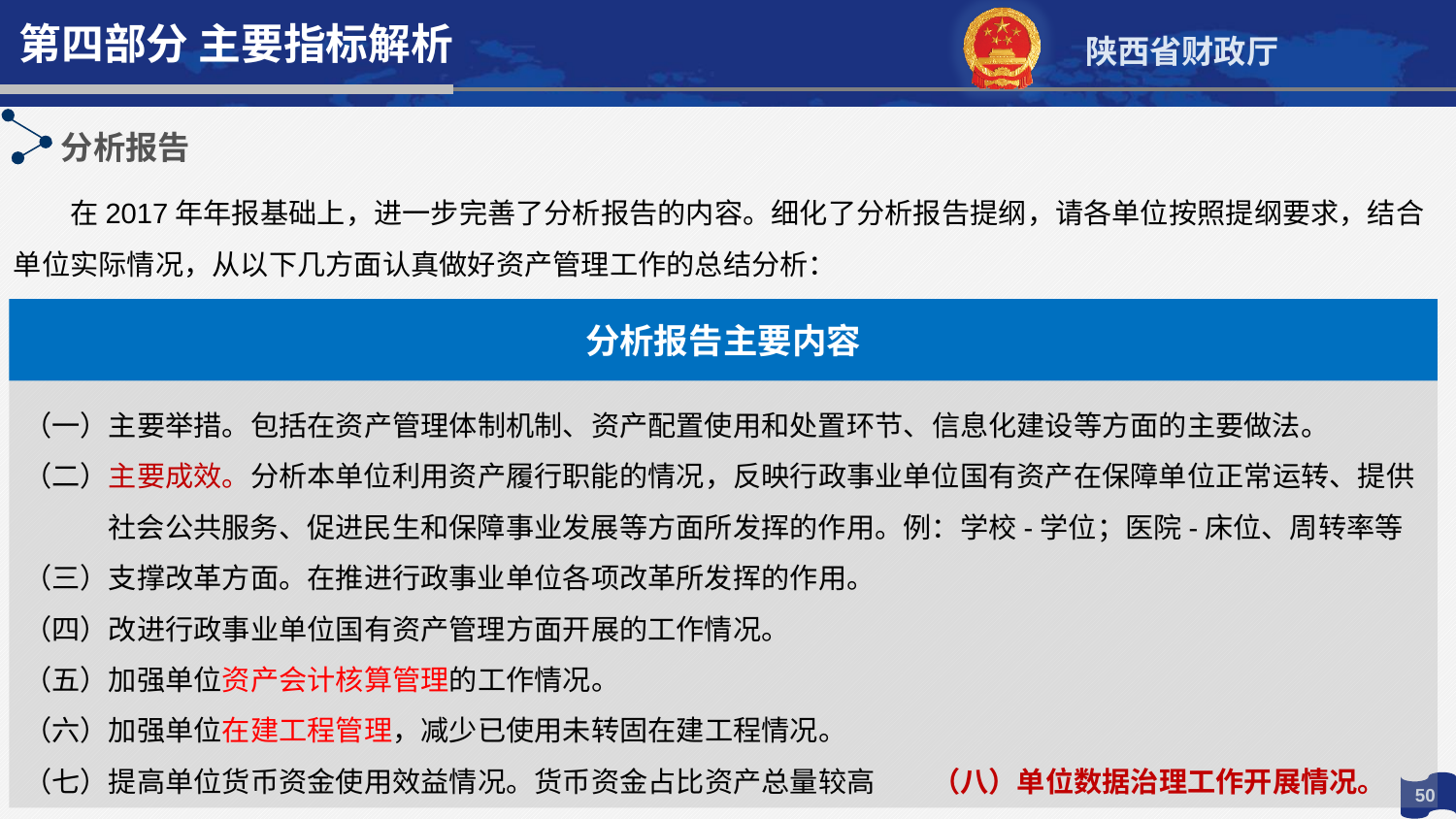

第四部分 主要指标解析

分析报告
在2017年年报基础上，进一步完善了分析报告的内容。细化了分析报告提纲，请各单位按照提纲要求，结合单位实际情况，从以下几方面认真做好资产管理工作的总结分析：
分析报告主要内容
（一）主要举措。包括在资产管理体制机制、资产配置使用和处置环节、信息化建设等方面的主要做法。
（二）主要成效。分析本单位利用资产履行职能的情况，反映行政事业单位国有资产在保障单位正常运转、提供社会公共服务、促进民生和保障事业发展等方面所发挥的作用。例：学校-学位；医院-床位、周转率等
（三）支撑改革方面。在推进行政事业单位各项改革所发挥的作用。
（四）改进行政事业单位国有资产管理方面开展的工作情况。
（五）加强单位资产会计核算管理的工作情况。
（六）加强单位在建工程管理，减少已使用未转固在建工程情况。
（七）提高单位货币资金使用效益情况。货币资金占比资产总量较高         （八）单位数据治理工作开展情况。